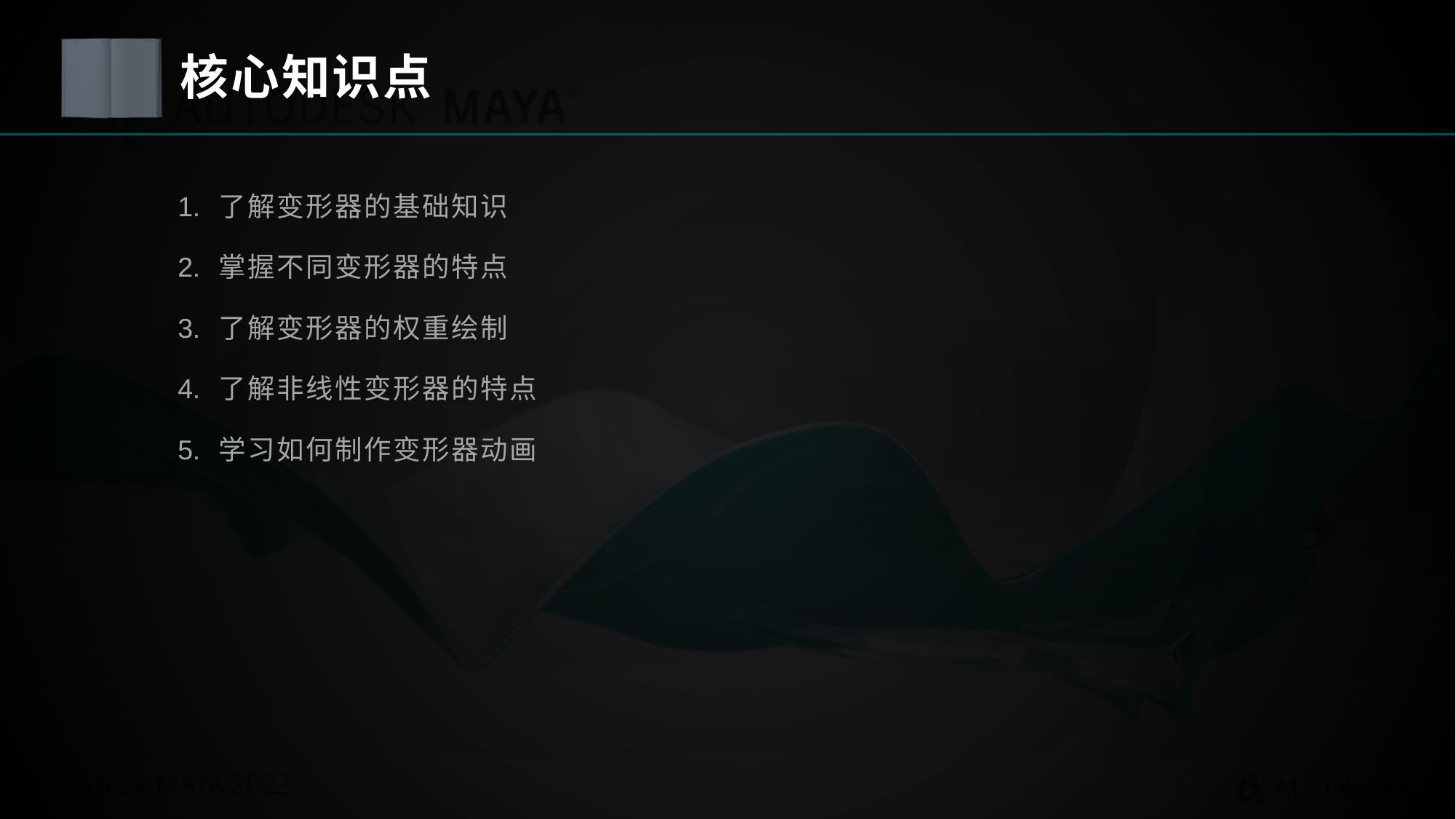

了解变形器的基础知识
掌握不同变形器的特点
了解变形器的权重绘制
了解非线性变形器的特点
学习如何制作变形器动画